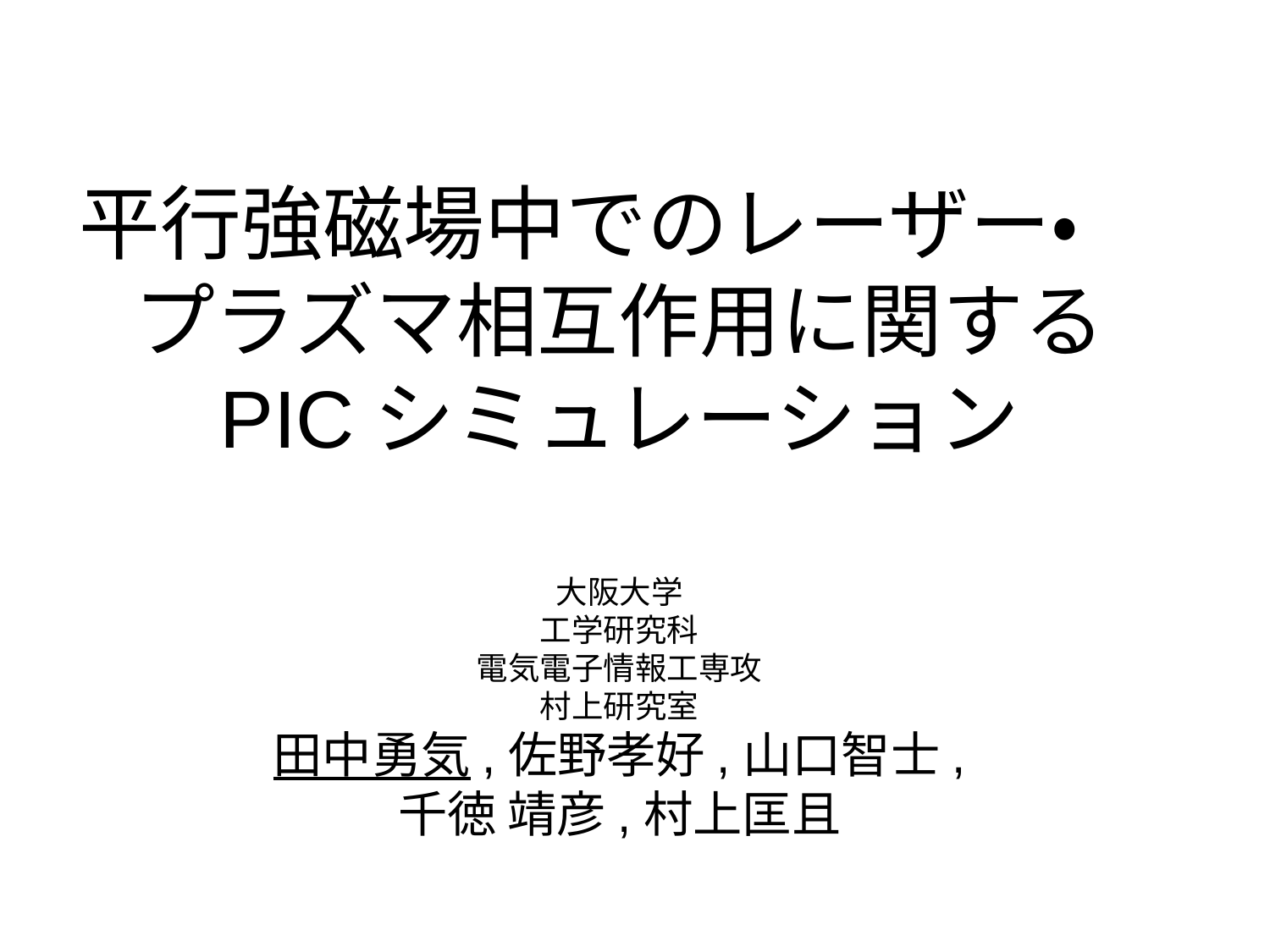

平行強磁場中でのレーザー・　プラズマ相互作用に関する
PICシミュレーション
大阪大学
工学研究科
電気電子情報工専攻
村上研究室
田中勇気,佐野孝好,山口智士,
千徳 靖彦,村上匡且